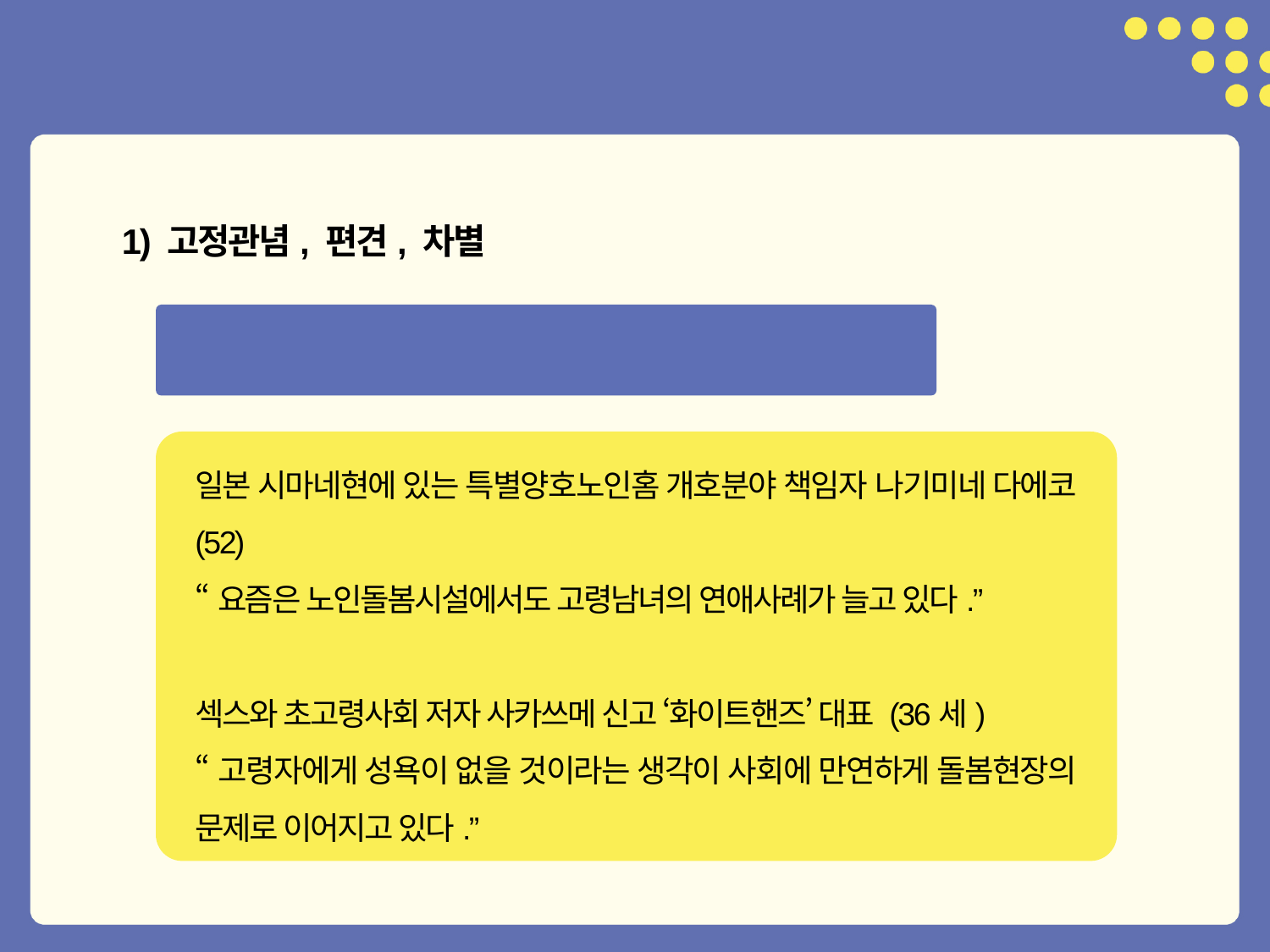

1) 고정관념, 편견, 차별

인권감수성 이슈 1 : 요양시설에서 노인의 성

일본 시마네현에 있는 특별양호노인홈 개호분야 책임자 나기미네 다에코 (52)
“요즘은 노인돌봄시설에서도 고령남녀의 연애사례가 늘고 있다.”

섹스와 초고령사회 저자 사카쓰메 신고 ‘화이트핸즈’ 대표 (36세)
“고령자에게 성욕이 없을 것이라는 생각이 사회에 만연하게 돌봄현장의 문제로 이어지고 있다.”
39